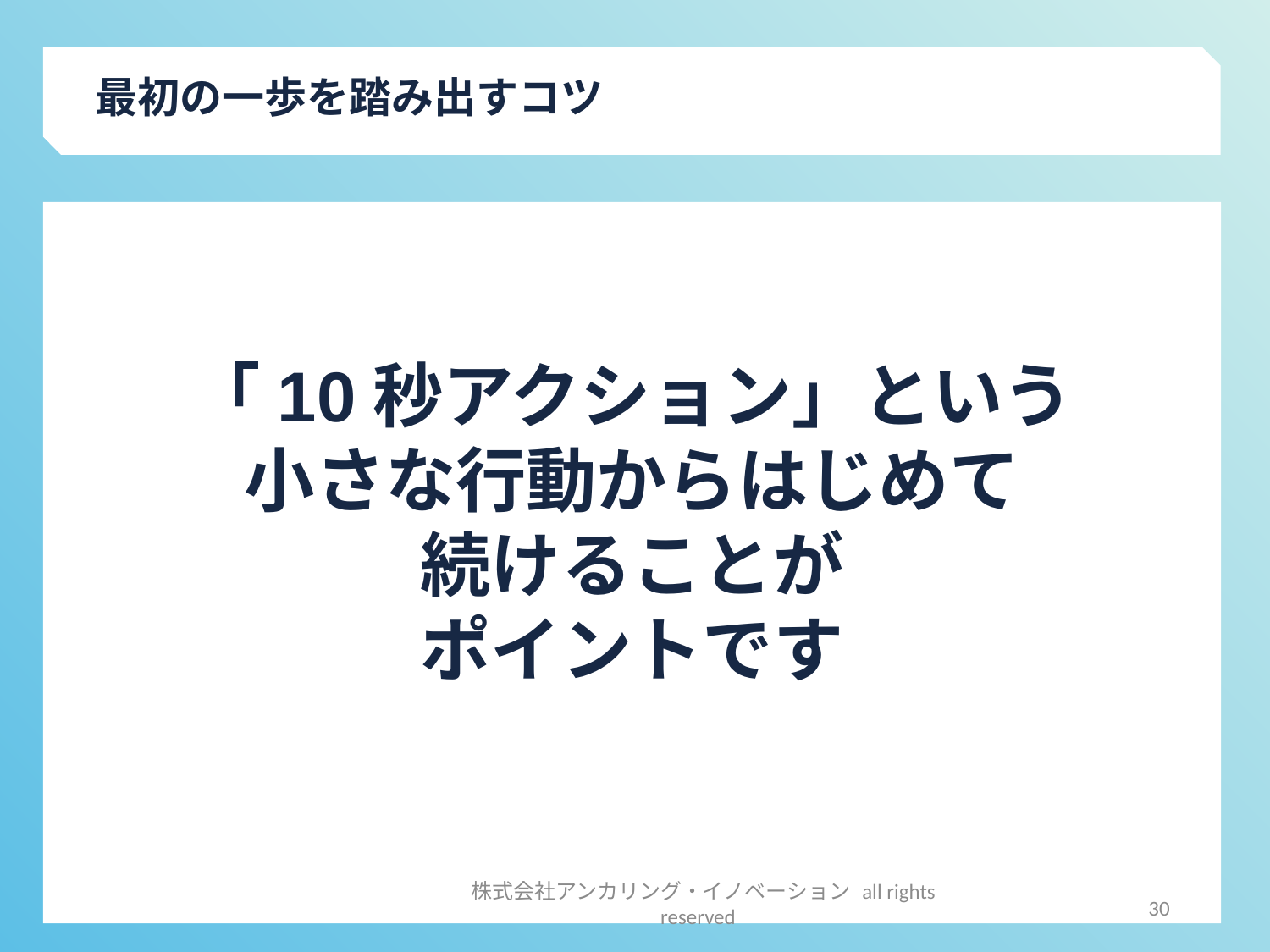

最初の一歩を踏み出すコツ
「10秒アクション」という
小さな行動からはじめて
続けることが
ポイントです
30
株式会社アンカリング・イノベーション all rights reserved